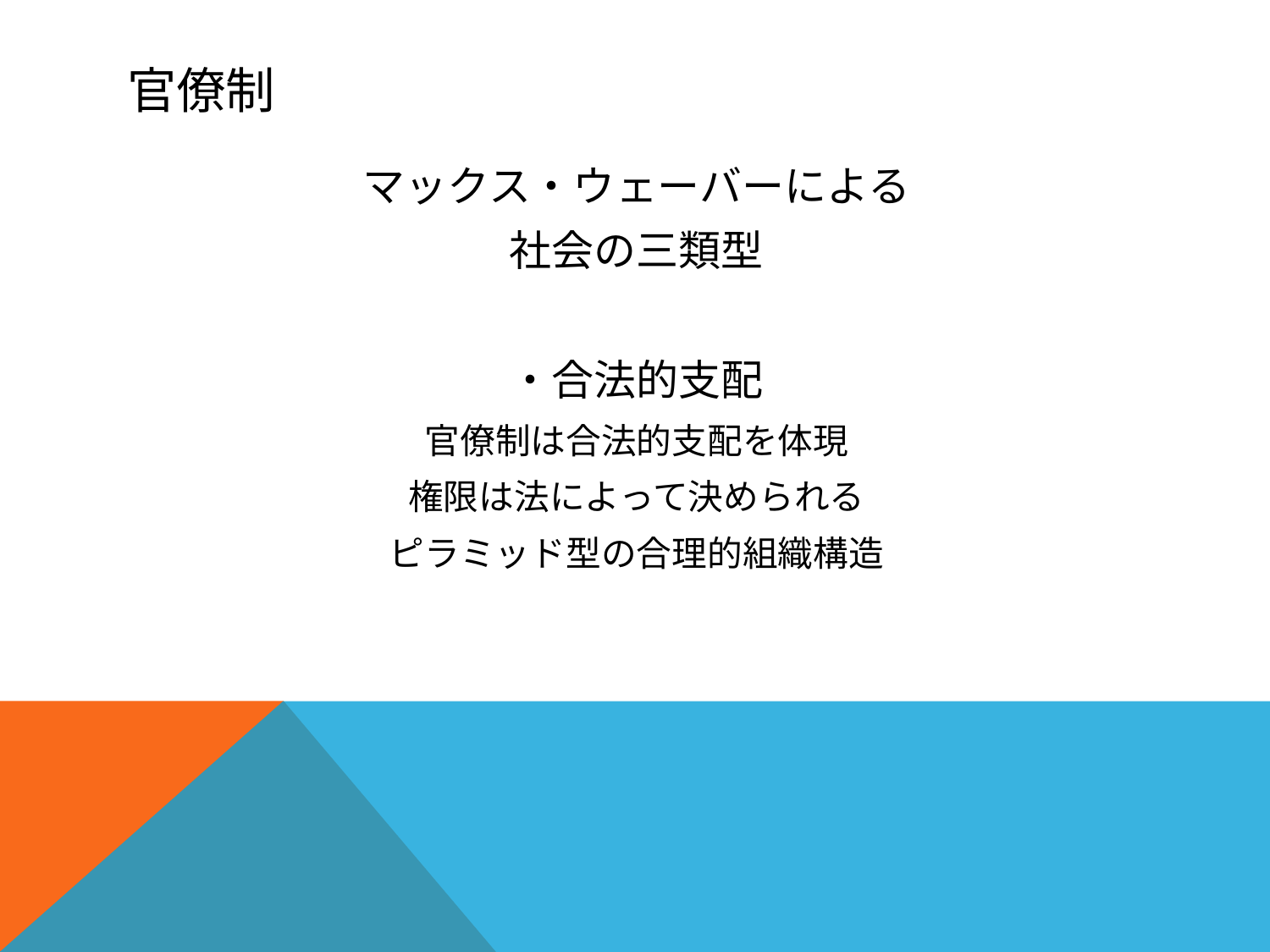

# 官僚制
マックス・ウェーバーによる
社会の三類型

・合法的支配
官僚制は合法的支配を体現
権限は法によって決められる
ピラミッド型の合理的組織構造